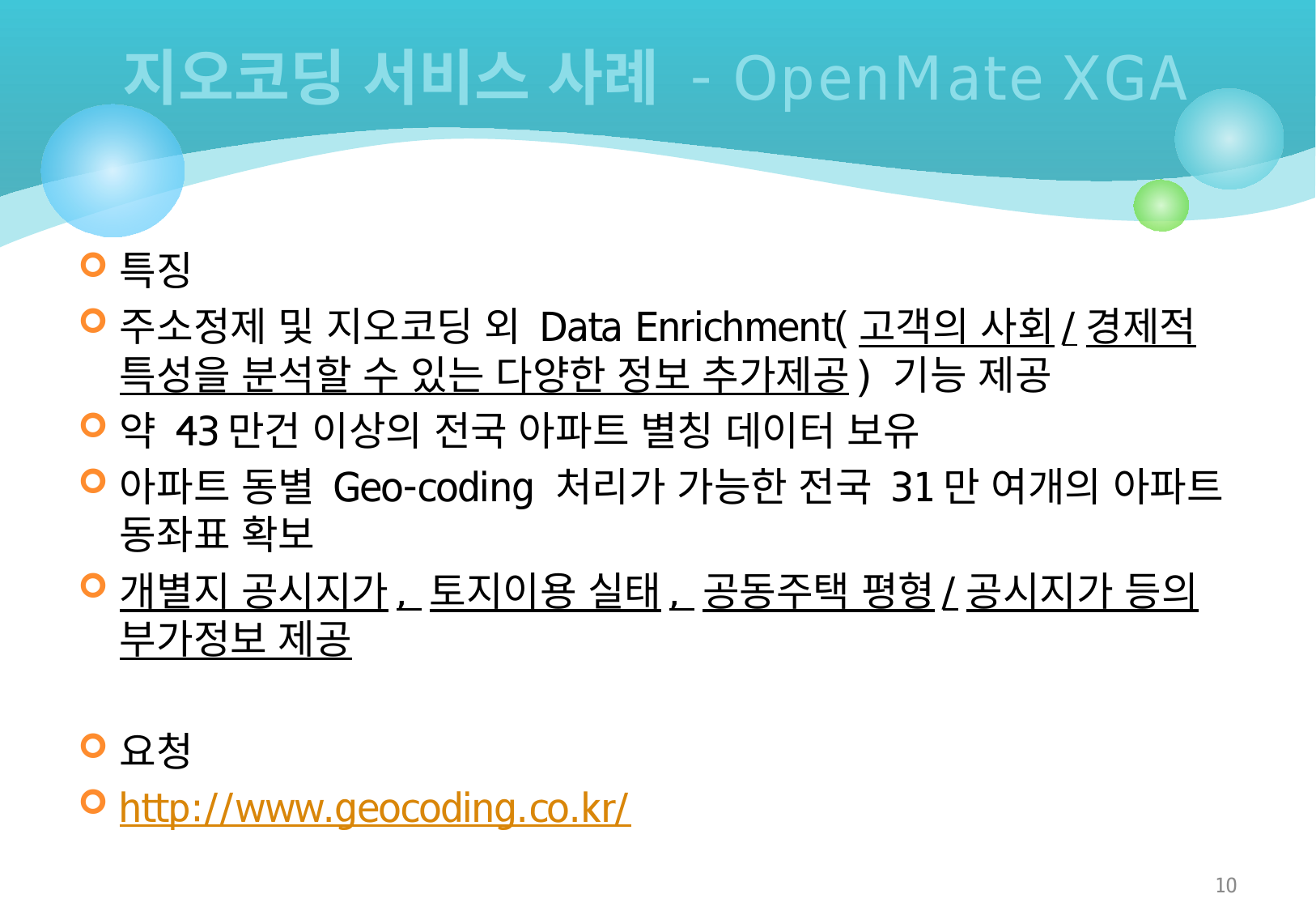

# 지오코딩 서비스 사례 - OpenMate XGA
특징
주소정제 및 지오코딩 외 Data Enrichment(고객의 사회/경제적 특성을 분석할 수 있는 다양한 정보 추가제공) 기능 제공
약 43만건 이상의 전국 아파트 별칭 데이터 보유
아파트 동별 Geo-coding 처리가 가능한 전국 31만 여개의 아파트 동좌표 확보
개별지 공시지가, 토지이용 실태, 공동주택 평형/공시지가 등의 부가정보 제공

요청
http://www.geocoding.co.kr/
10